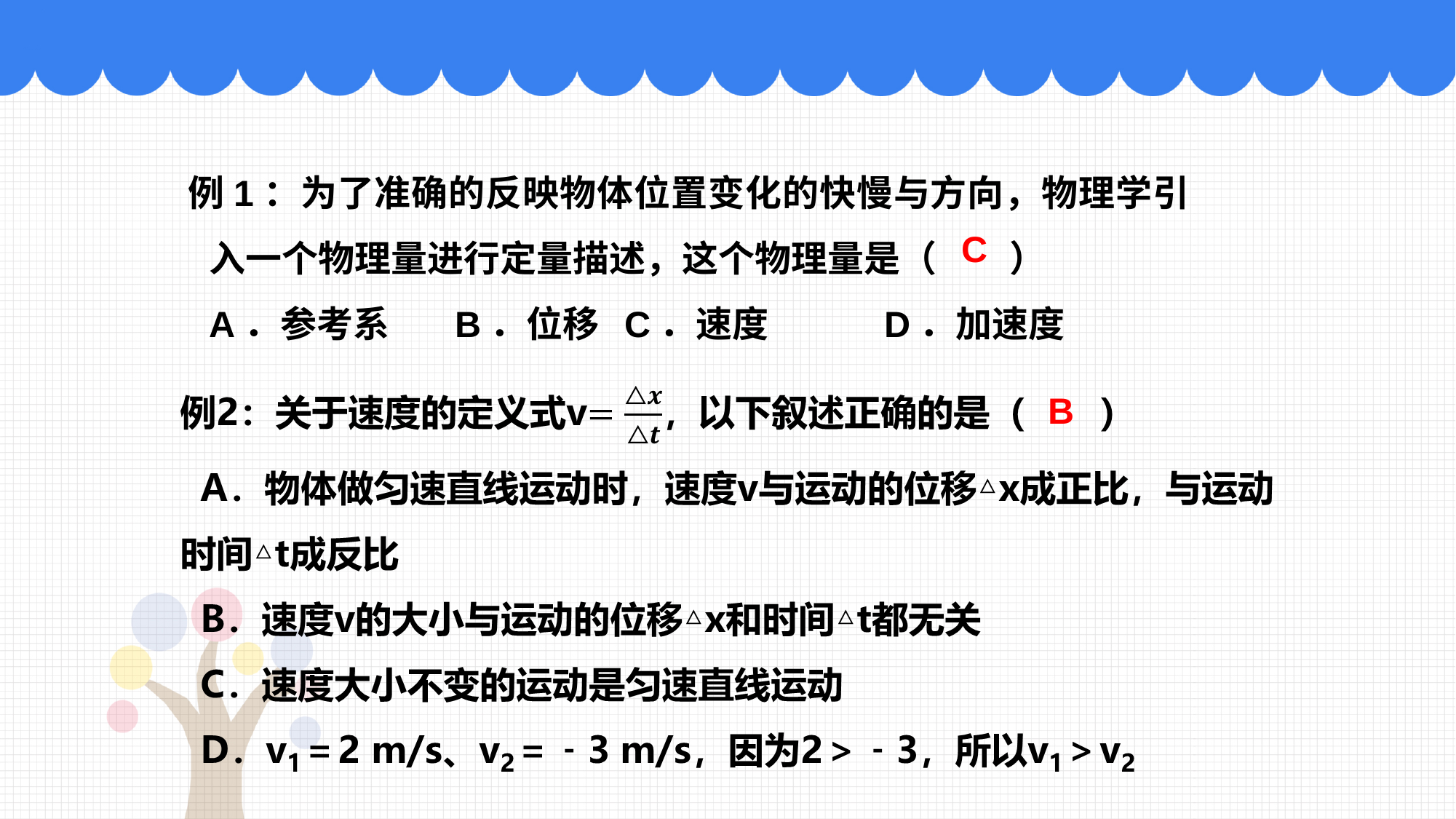

例1：为了准确的反映物体位置变化的快慢与方向，物理学引入一个物理量进行定量描述，这个物理量是（　　）
A．参考系       B．位移	C．速度	    D．加速度
C

B